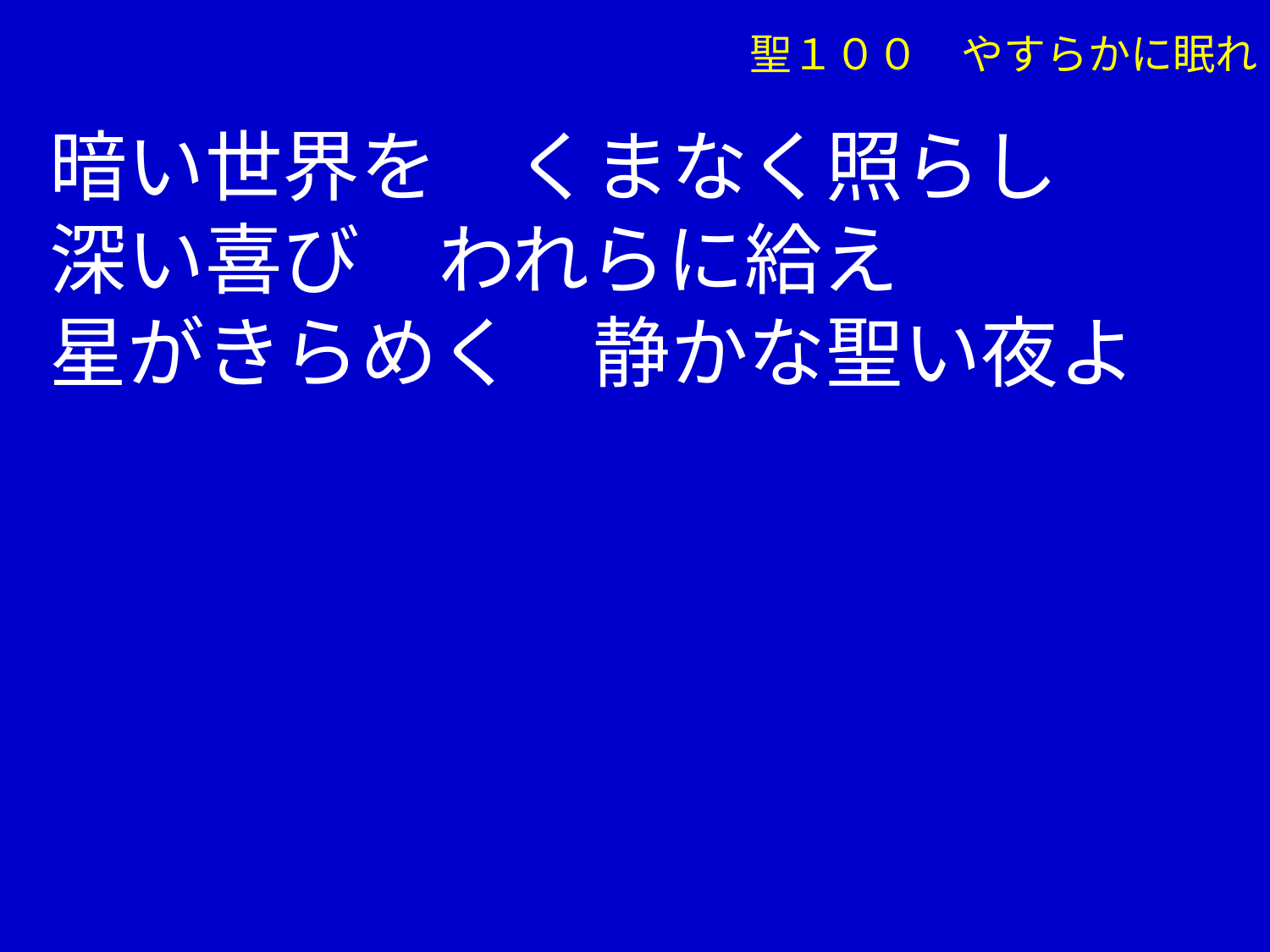

聖１００　やすらかに眠れ
　 暗い世界を　くまなく照らし
　 深い喜び　われらに給え
　 星がきらめく　静かな聖い夜よ